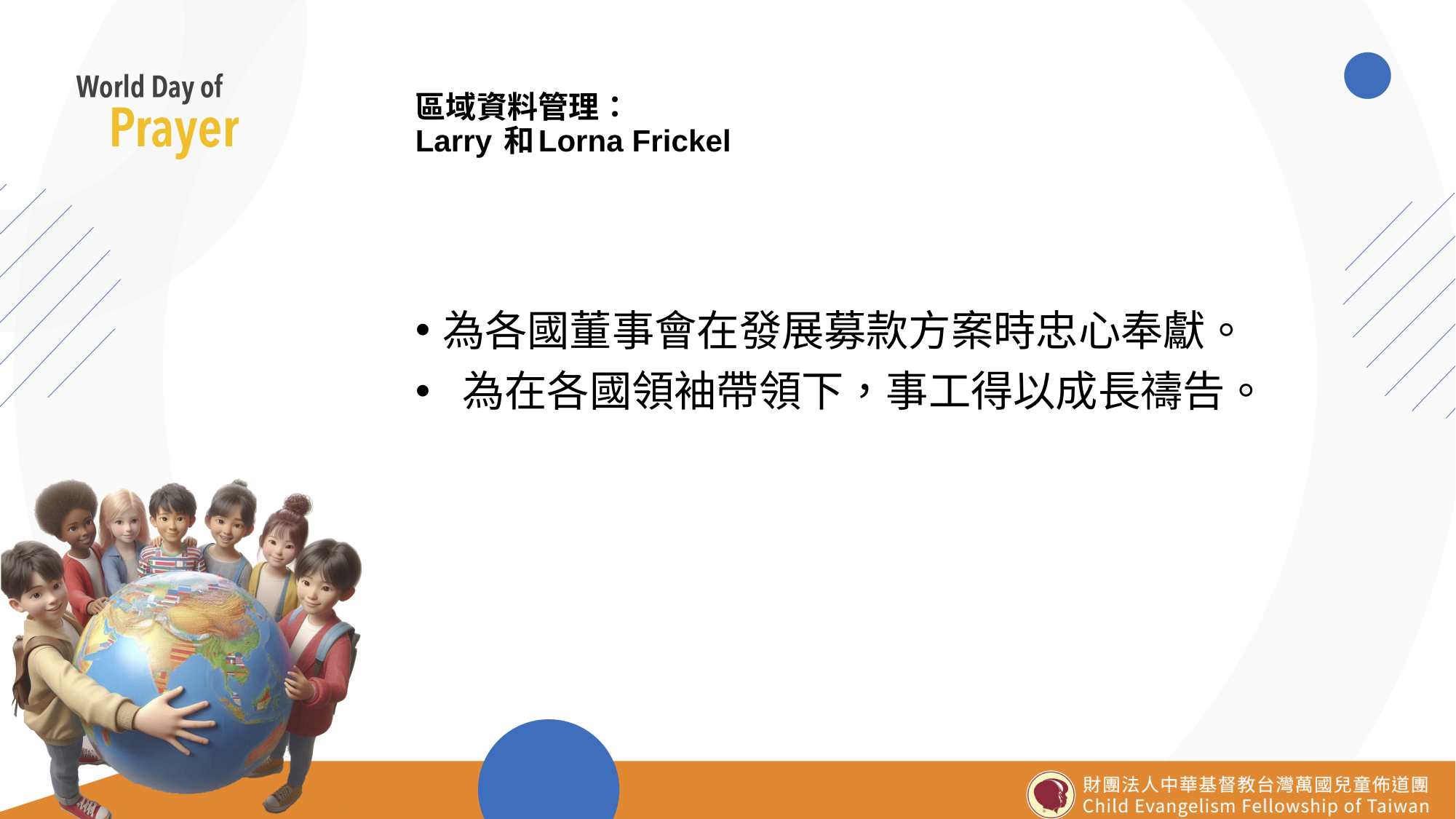

# 區域資料管理： Larry 和Lorna Frickel
為各國董事會在發展募款方案時忠心奉獻。
 為在各國領袖帶領下，事工得以成長禱告。